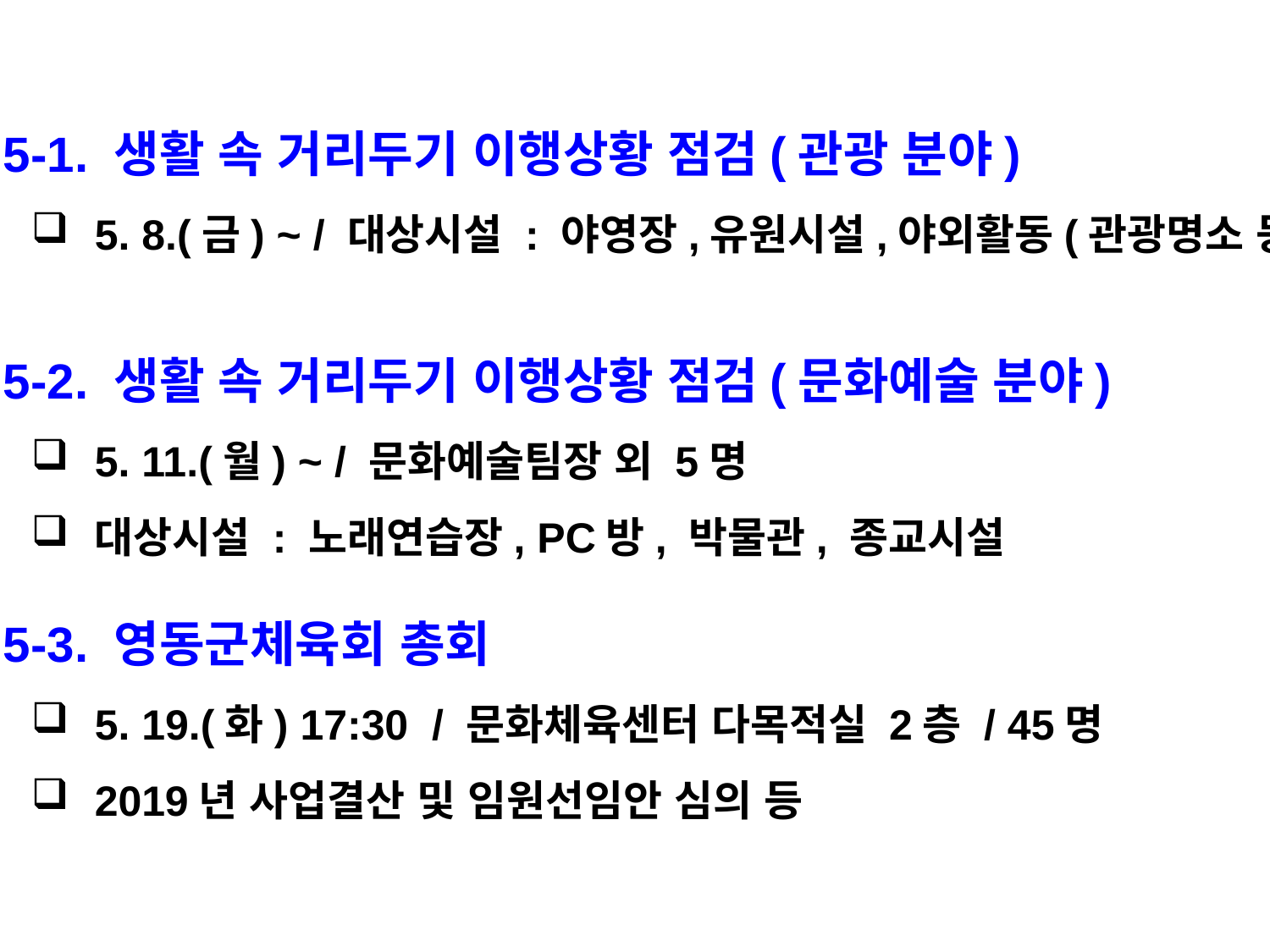

5-1. 생활 속 거리두기 이행상황 점검(관광 분야)
5. 8.(금) ~ / 대상시설 : 야영장,유원시설,야외활동(관광명소 등)
  5-2. 생활 속 거리두기 이행상황 점검(문화예술 분야)
5. 11.(월) ~ / 문화예술팀장 외 5명
대상시설 : 노래연습장, PC방, 박물관, 종교시설
  5-3. 영동군체육회 총회
5. 19.(화) 17:30  / 문화체육센터 다목적실 2층 / 45명
2019년 사업결산 및 임원선임안 심의 등